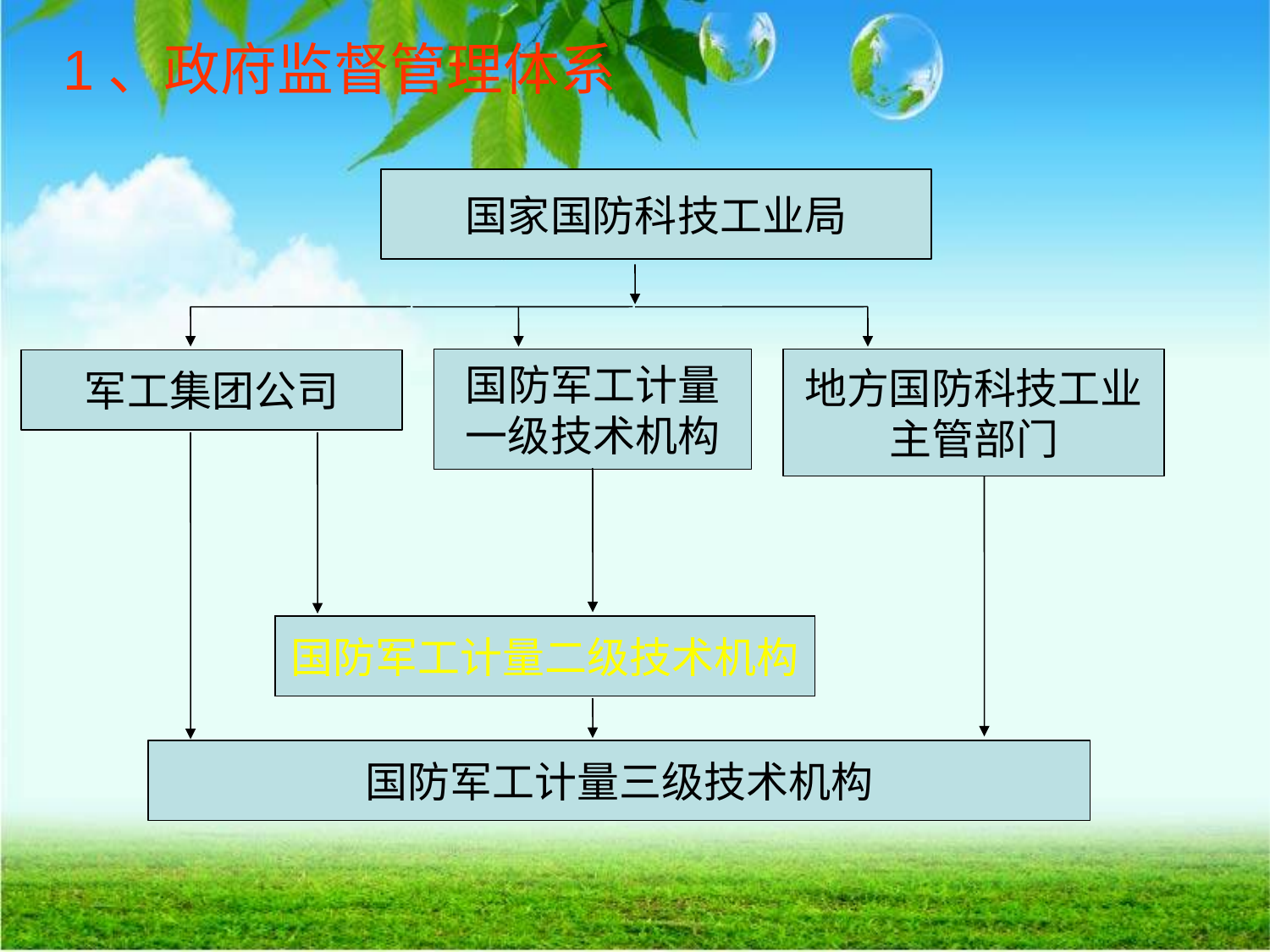

# 1、政府监督管理体系
国家国防科技工业局

国防军工计量
一级技术机构
地方国防科技工业
主管部门
军工集团公司

国防军工计量二级技术机构

国防军工计量三级技术机构